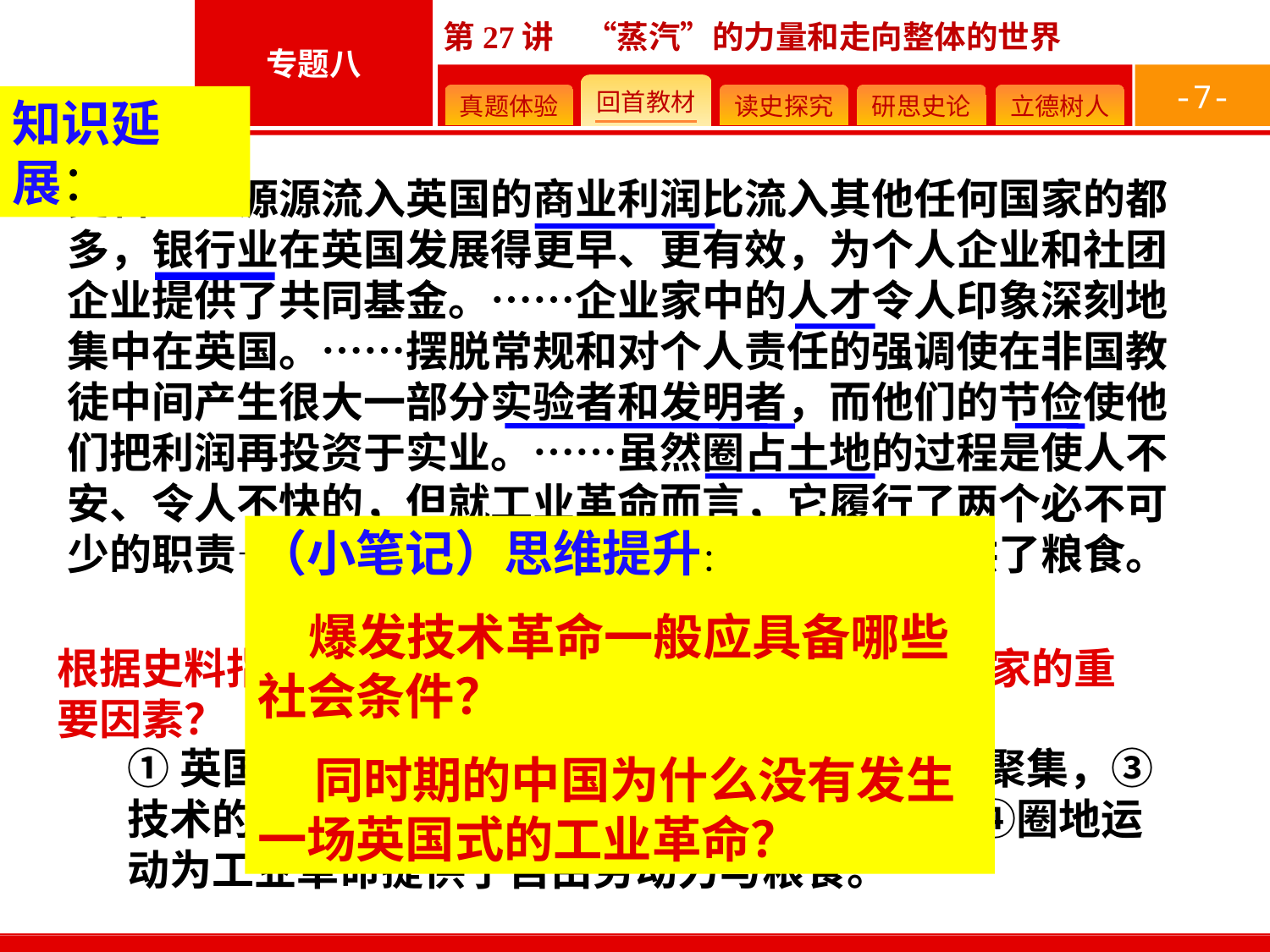

-7-
知识延展：
史料一　源源流入英国的商业利润比流入其他任何国家的都多，银行业在英国发展得更早、更有效，为个人企业和社团企业提供了共同基金。……企业家中的人才令人印象深刻地集中在英国。……摆脱常规和对个人责任的强调使在非国教徒中间产生很大一部分实验者和发明者，而他们的节俭使他们把利润再投资于实业。……虽然圈占土地的过程是使人不安、令人不快的，但就工业革命而言，它履行了两个必不可少的职责——它为工厂提供了劳动力，为城市提供了粮食。
                               ——斯塔夫里阿诺斯《全球通史》

（小笔记）思维提升：
      爆发技术革命一般应具备哪些社会条件？
    同时期的中国为什么没有发生一场英国式的工业革命？
根据史料指出英国率先开展并成为第一个工业化国家的重要因素？
①英国的商业贸易与金融业发达，②企业人才聚集，③技术的积累和清教徒节俭及投资思想的影响，④圈地运动为工业革命提供了自由劳动力与粮食。